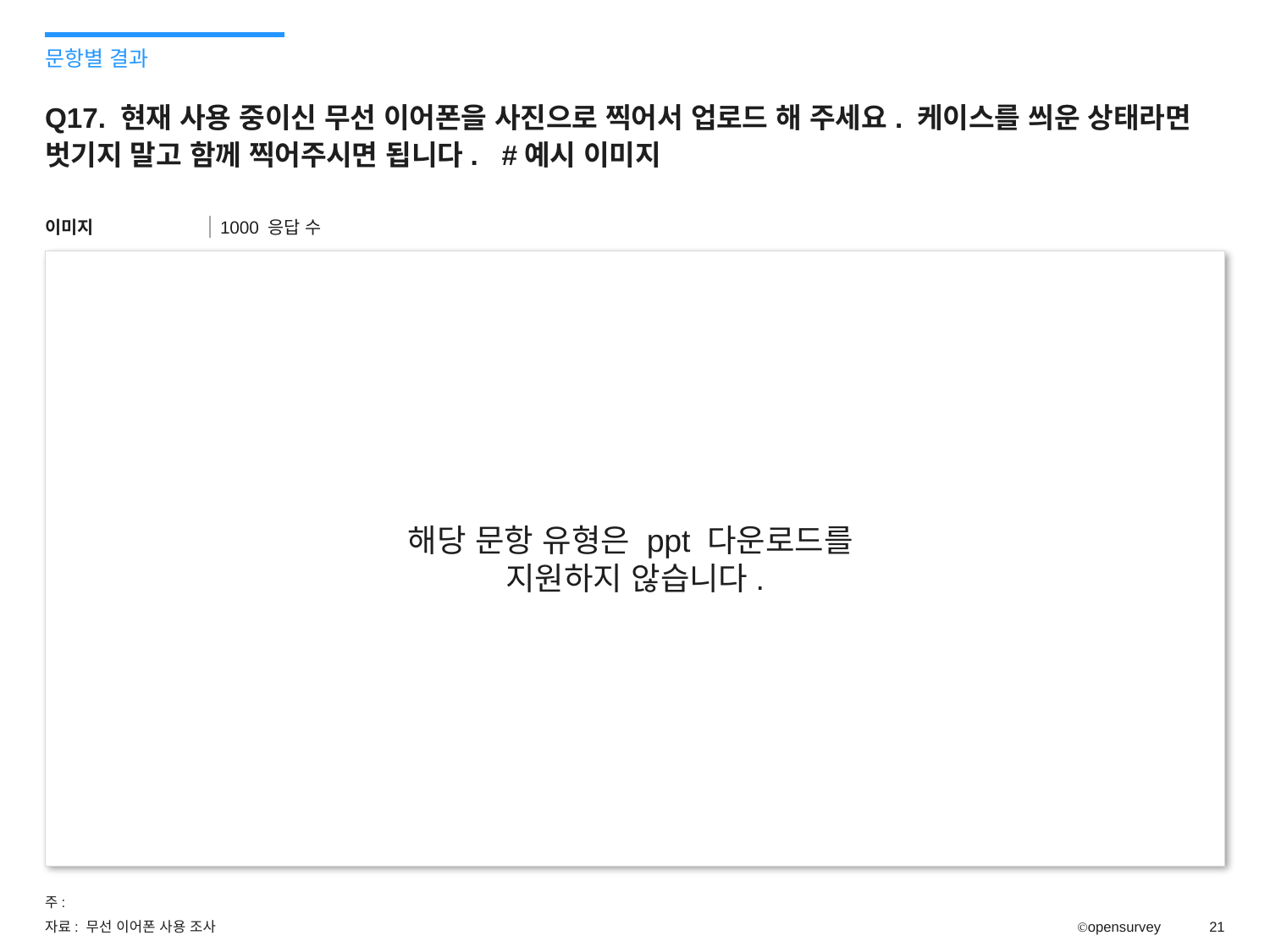

문항별 결과
# Q17. 현재 사용 중이신 무선 이어폰을 사진으로 찍어서 업로드 해 주세요. 케이스를 씌운 상태라면 벗기지 말고 함께 찍어주시면 됩니다.   #예시 이미지
이미지
1000 응답 수
주:
자료: 무선 이어폰 사용 조사
Ⓒopensurvey
21